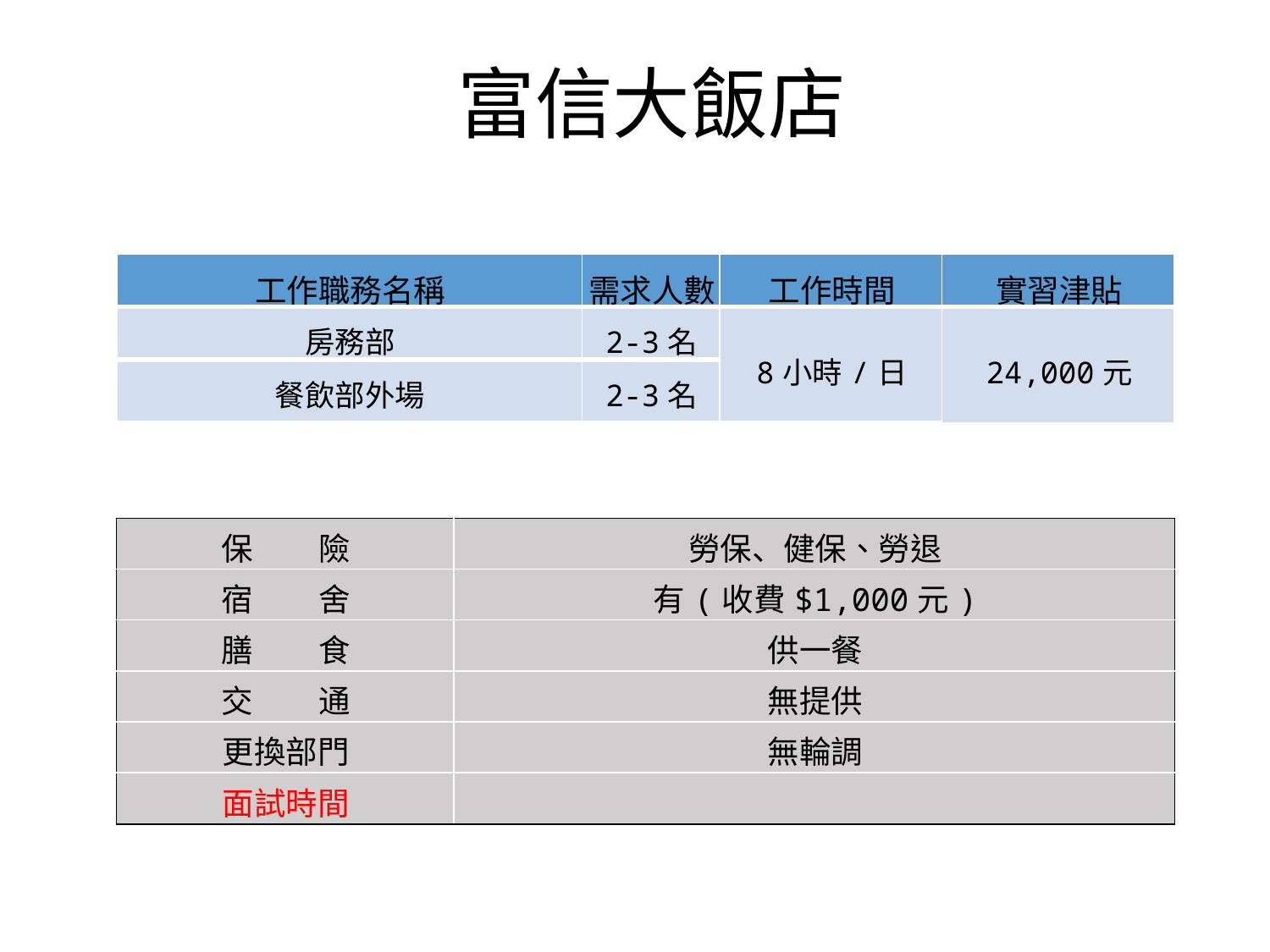

# 富信大飯店
| 工作職務名稱 | 需求人數 | 工作時間 | 實習津貼 |
| --- | --- | --- | --- |
| 房務部 | 2-3名 | 8小時/日 | 24,000元 |
| 餐飲部外場 | 2-3名 |  |  |
| 保 險 | 勞保、健保、勞退 |
| --- | --- |
| 宿 舍 | 有(收費$1,000元) |
| 膳 食 | 供一餐 |
| 交 通 | 無提供 |
| 更換部門 | 無輪調 |
| 面試時間 |  |